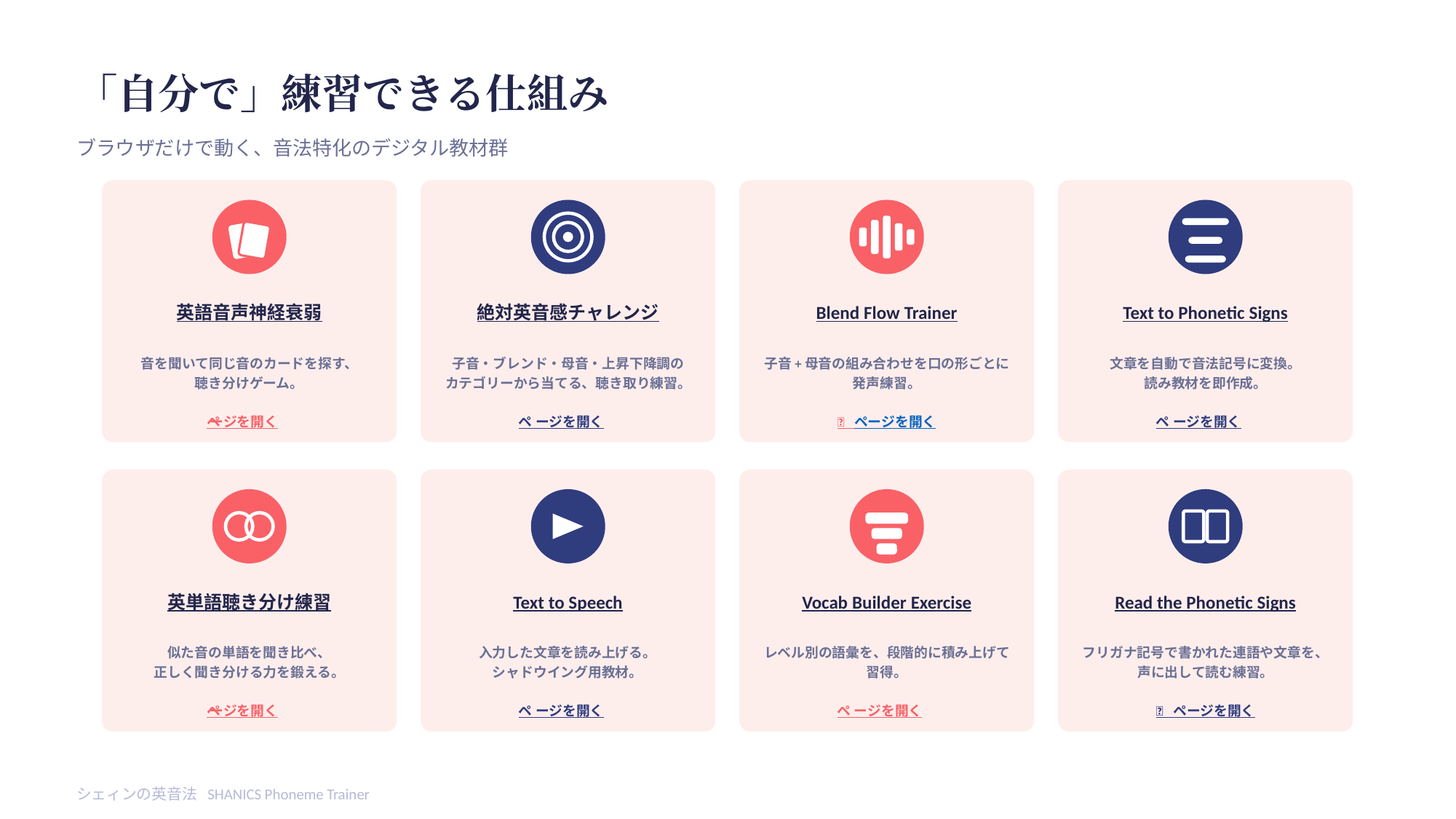

「自分で」練習できる仕組み
ブラウザだけで動く、音法特化のデジタル教材群

英語音声神経衰弱
絶対英音感チャレンジ
Blend Flow Trainer
Text to Phonetic Signs
音を聞いて同じ音のカードを探す、
聴き分けゲーム。
子音・ブレンド・母音・上昇下降調の
カテゴリーから当てる、聴き取り練習。
子音+母音の組み合わせを口の形ごとに
発声練習。
文章を自動で音法記号に変換。
読み教材を即作成。
🔗 ページを開く
🔗 ページを開く
🔗 ページを開く
🔗 ページを開く

英単語聴き分け練習
Text to Speech
Vocab Builder Exercise
Read the Phonetic Signs
似た音の単語を聞き比べ、
正しく聞き分ける力を鍛える。
入力した文章を読み上げる。
シャドウイング用教材。
レベル別の語彙を、段階的に積み上げて
習得。
フリガナ記号で書かれた連語や文章を、
声に出して読む練習。
🔗 ページを開く
🔗 ページを開く
🔗 ページを開く
🔗 ページを開く
シェィンの英音法  SHANICS Phoneme Trainer